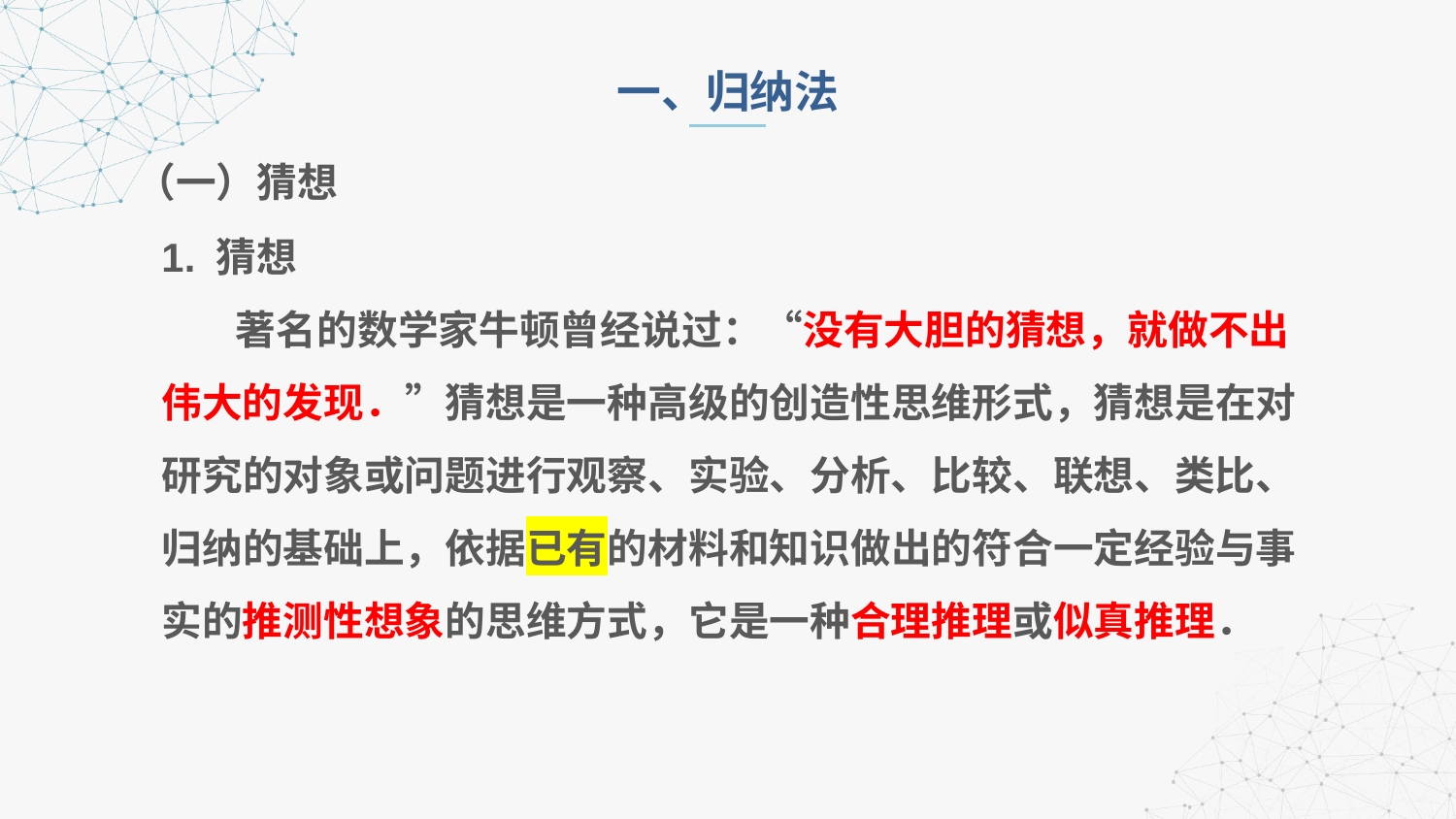

一、归纳法
（一）猜想
1. 猜想
       著名的数学家牛顿曾经说过：“没有大胆的猜想，就做不出伟大的发现．”猜想是一种高级的创造性思维形式，猜想是在对研究的对象或问题进行观察、实验、分析、比较、联想、类比、归纳的基础上，依据已有的材料和知识做出的符合一定经验与事实的推测性想象的思维方式，它是一种合理推理或似真推理．